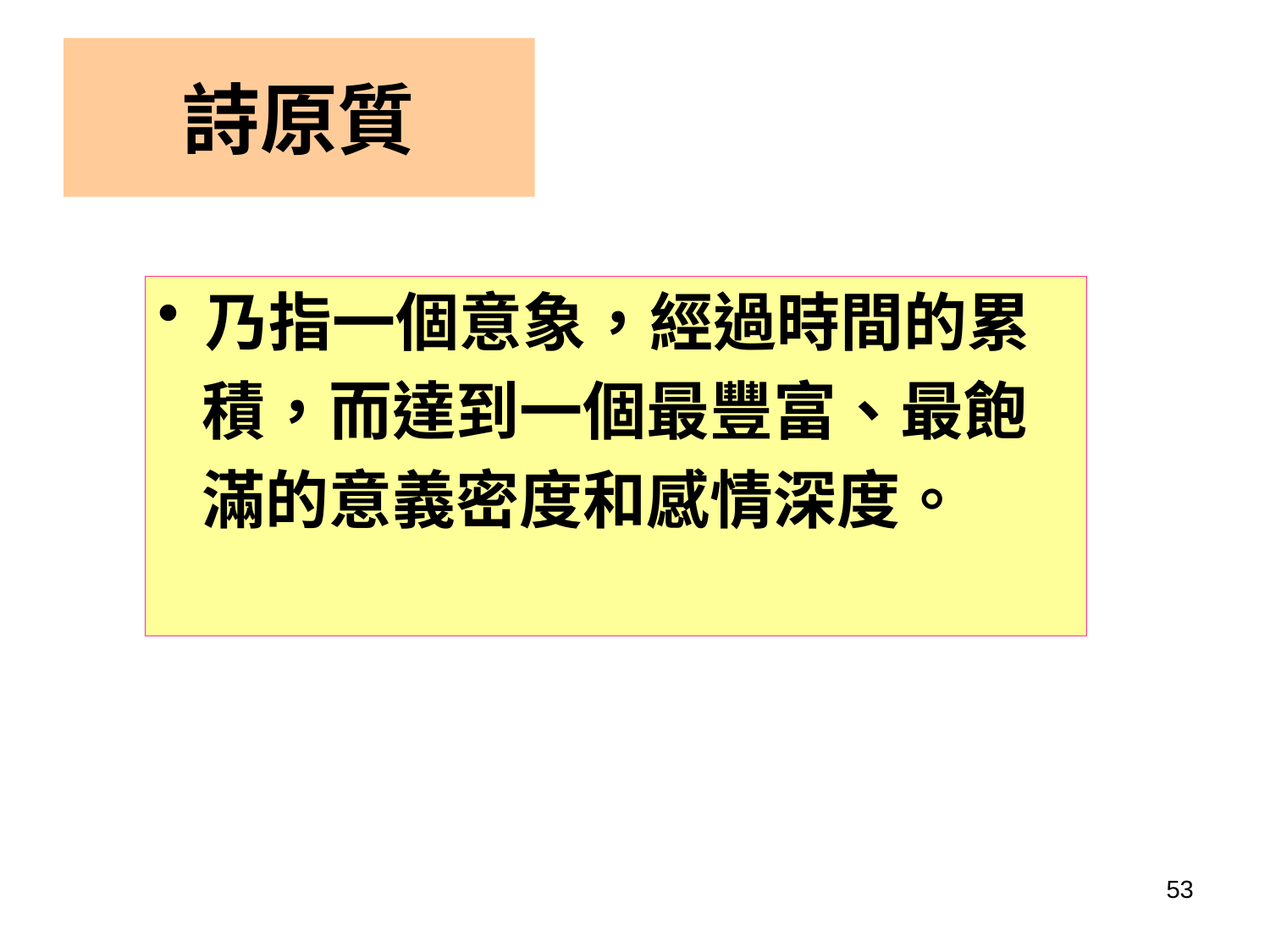

# 詩原質
乃指一個意象，經過時間的累
  積，而達到一個最豐富、最飽
  滿的意義密度和感情深度。
53